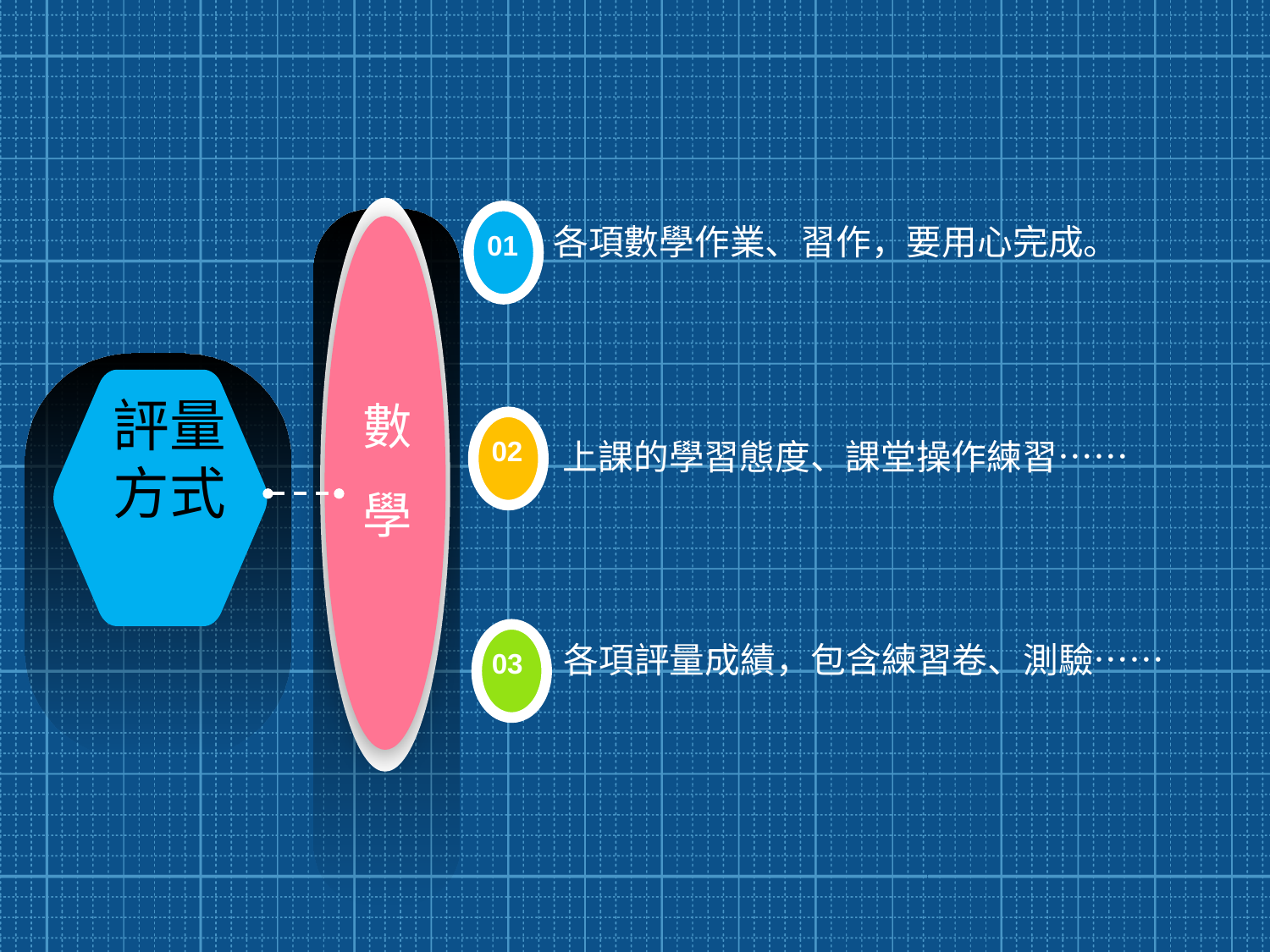

01
各項數學作業、習作，要用心完成。

評量方式
數學

02
上課的學習態度、課堂操作練習……

03
各項評量成績，包含練習卷、測驗……